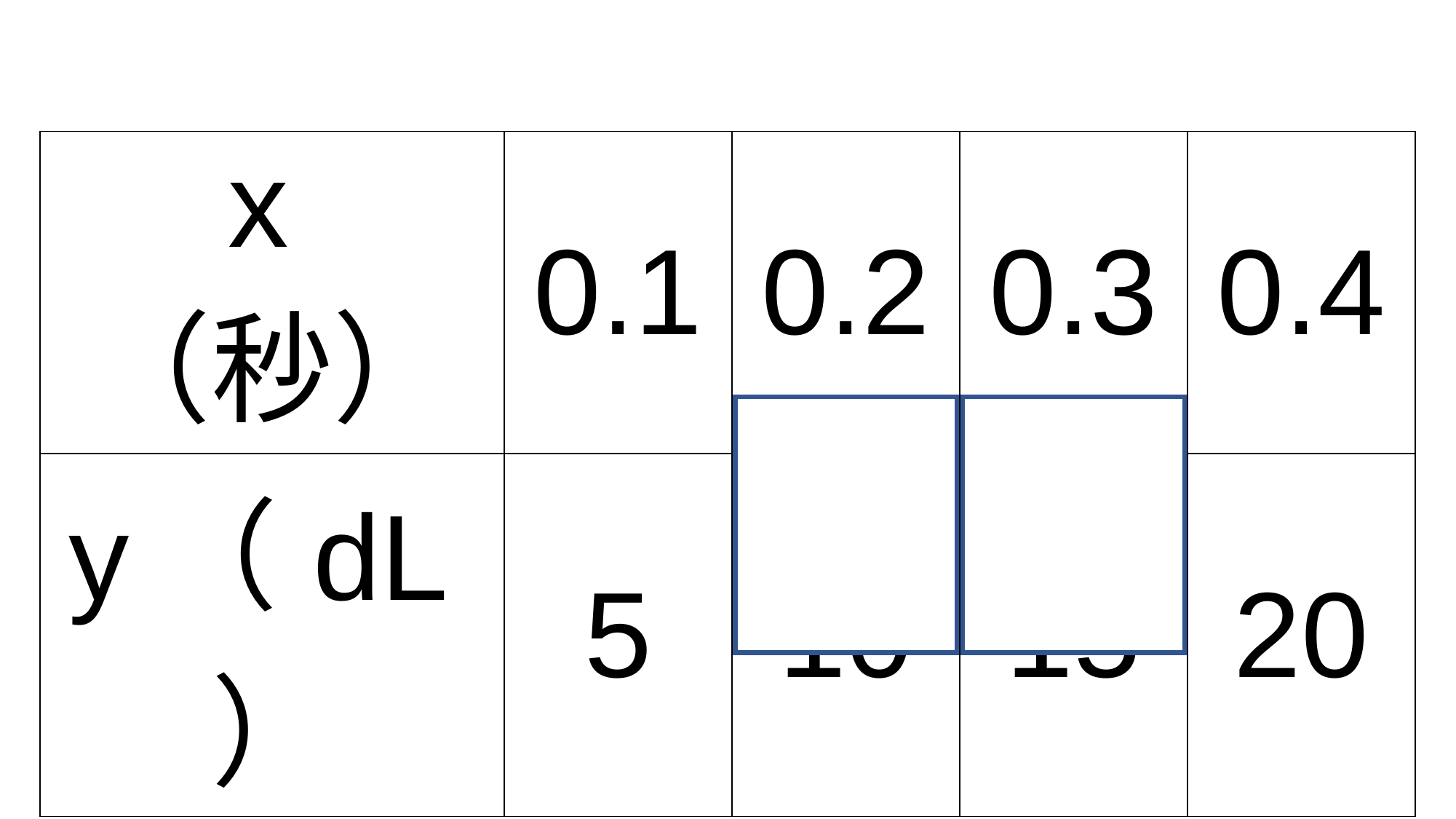

| x（秒） | 0.1 | 0.2 | 0.3 | 0.4 |
| --- | --- | --- | --- | --- |
| y（dL） | 5 | 10 | 15 | 20 |